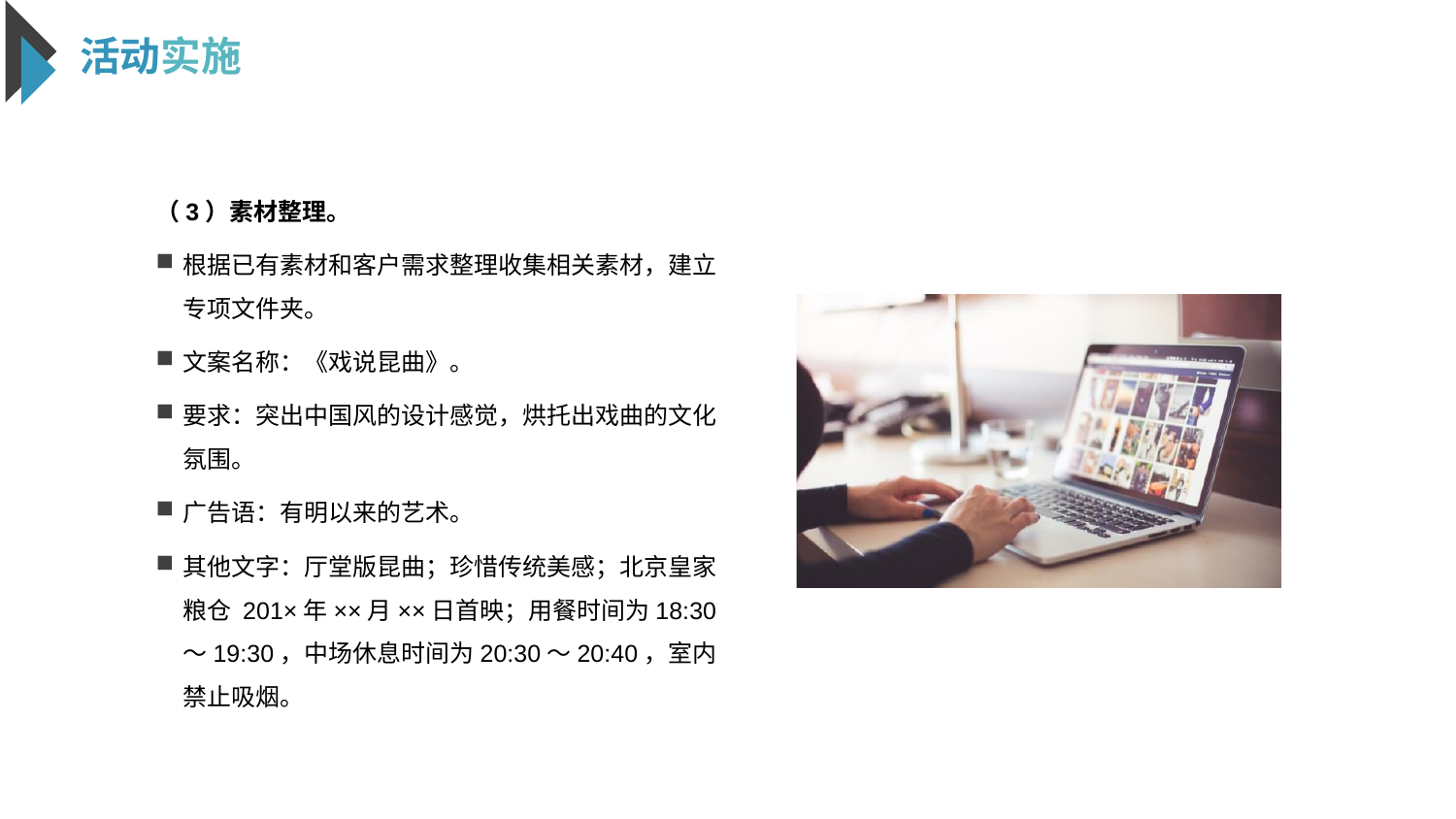

活动实施

（3）素材整理。
根据已有素材和客户需求整理收集相关素材，建立专项文件夹。
文案名称：《戏说昆曲》。
要求：突出中国风的设计感觉，烘托出戏曲的文化氛围。
广告语：有明以来的艺术。
其他文字：厅堂版昆曲；珍惜传统美感；北京皇家粮仓 201×年××月××日首映；用餐时间为18:30～19:30，中场休息时间为20:30～20:40，室内禁止吸烟。